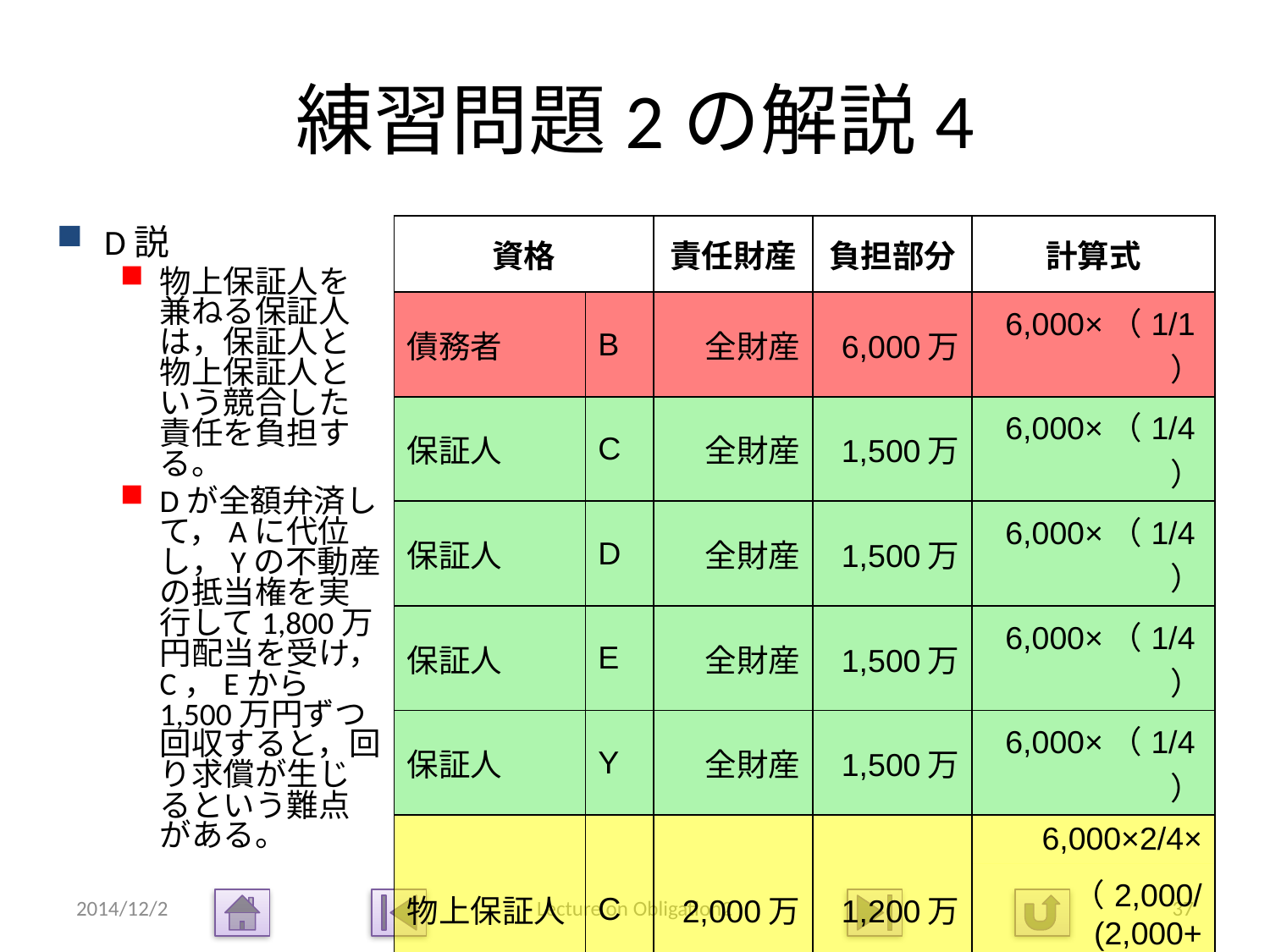

# 練習問題2の解説4
| 資格 |  | 責任財産 | 負担部分 | 計算式 |
| --- | --- | --- | --- | --- |
| 債務者 | B | 全財産 | 6,000万 | 6,000×（1/1） |
| 保証人 | C | 全財産 | 1,500万 | 6,000×（1/4） |
| 保証人 | D | 全財産 | 1,500万 | 6,000×（1/4） |
| 保証人 | E | 全財産 | 1,500万 | 6,000×（1/4） |
| 保証人 | Y | 全財産 | 1,500万 | 6,000×（1/4） |
| 物上保証人 | C | 2,000万 | 1,200万 | 6,000×2/4× |
|  |  |  |  | （2,000/(2,000+ 3,000)） |
| 物上保証人 | Y | 3,000万 | 1,800万 | 6,000×2/4× |
|  |  |  |  | （3,000/(2,000+ 3,000）) |
D説
物上保証人を兼ねる保証人は，保証人と物上保証人という競合した責任を負担する。
Dが全額弁済して，Aに代位し，Yの不動産の抵当権を実行して1,800万円配当を受け，C，Eから1,500万円ずつ回収すると，回り求償が生じるという難点がある。
2014/12/2
Lecture on Obligation2
37